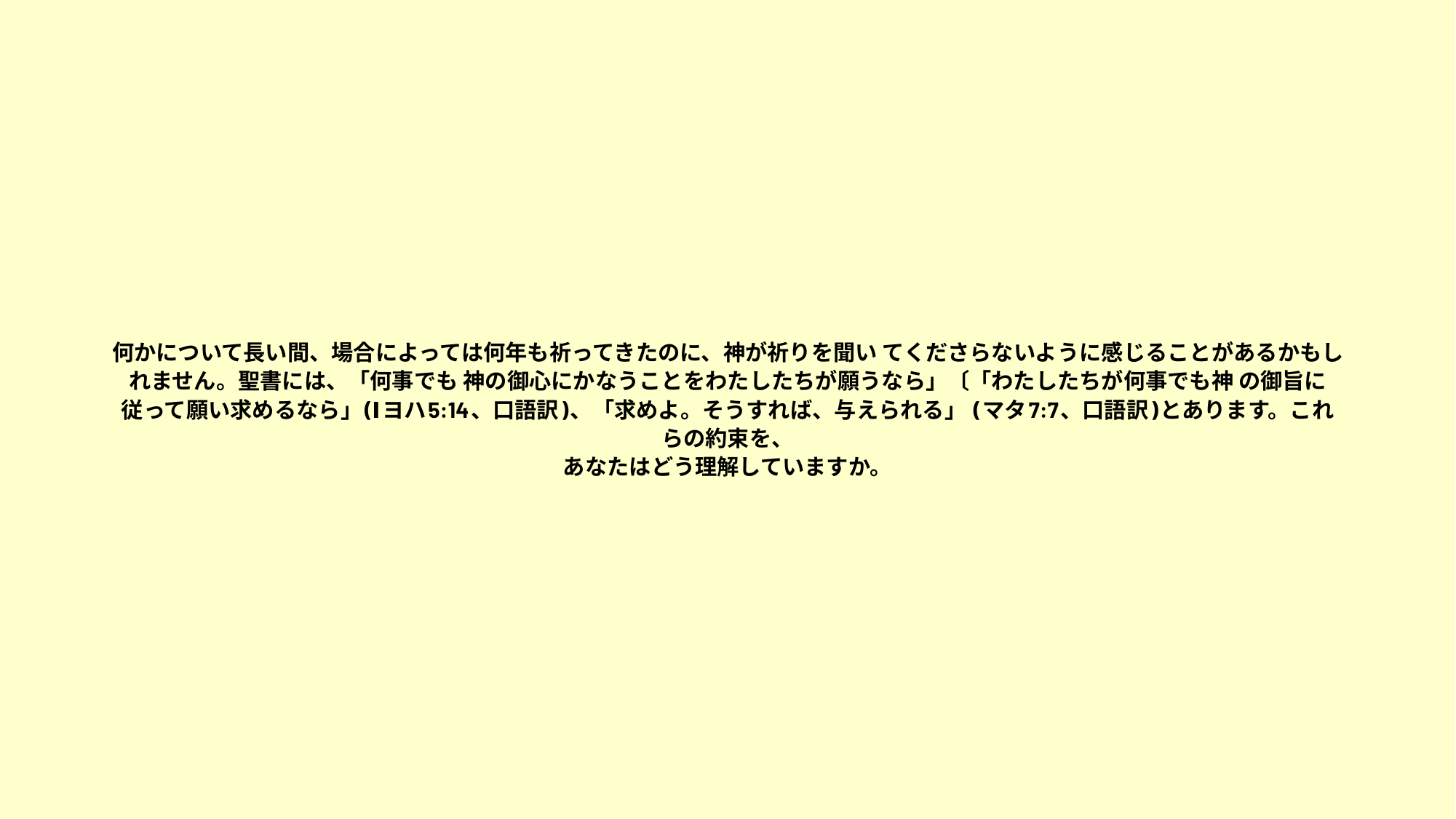

# 何かについて長い間、場合によっては何年も祈ってきたのに、神が祈りを聞い てくださらないように感じることがあるかもしれません。聖書には、「何事でも 神の御心にかなうことをわたしたちが願うなら」〔「わたしたちが何事でも神 の御旨に従って願い求めるなら」(Ⅰヨハ5:14、口語訳)、「求めよ。そうすれば、与えられる」 (マタ7:7、口語訳)とあります。これらの約束を、 あなたはどう理解していますか。